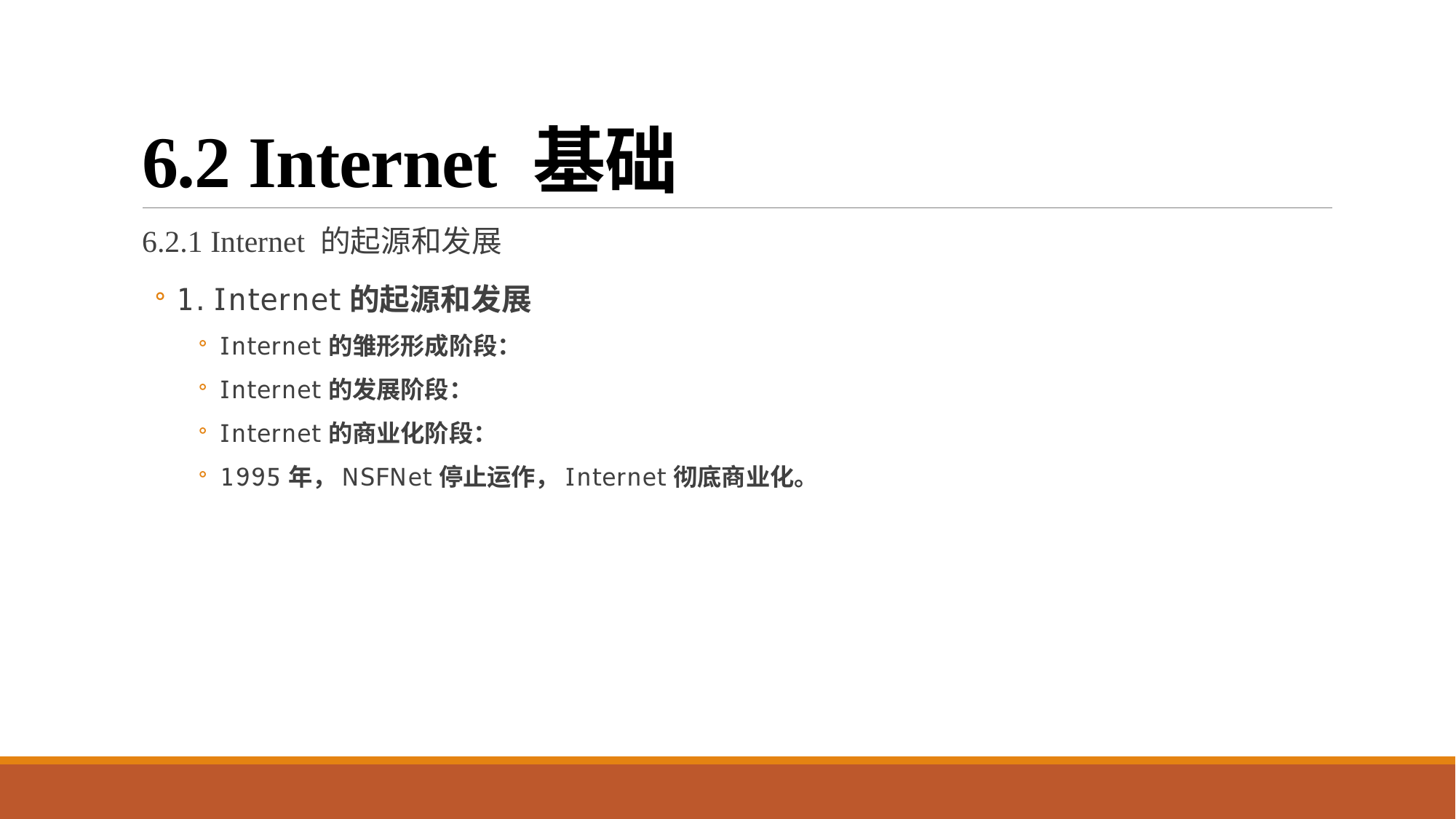

# 6.2 Internet 基础
6.2.1 Internet 的起源和发展
1. Internet的起源和发展
Internet的雏形形成阶段：
Internet的发展阶段：
Internet的商业化阶段：
1995年，NSFNet停止运作，Internet彻底商业化。